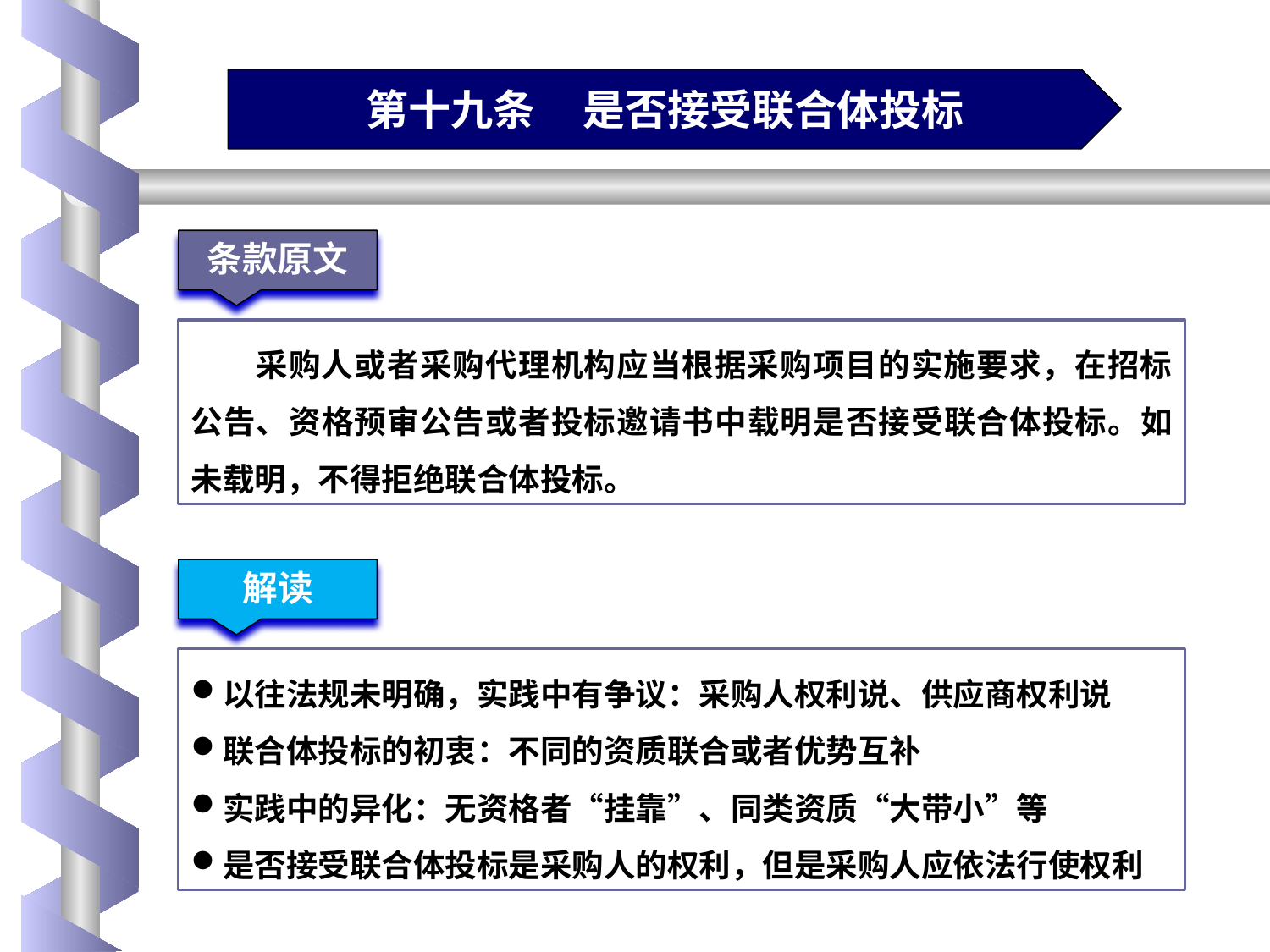

第十九条     是否接受联合体投标
条款原文
采购人或者采购代理机构应当根据采购项目的实施要求，在招标公告、资格预审公告或者投标邀请书中载明是否接受联合体投标。如未载明，不得拒绝联合体投标。
解读
以往法规未明确，实践中有争议：采购人权利说、供应商权利说
联合体投标的初衷：不同的资质联合或者优势互补
实践中的异化：无资格者“挂靠”、同类资质“大带小”等
是否接受联合体投标是采购人的权利，但是采购人应依法行使权利